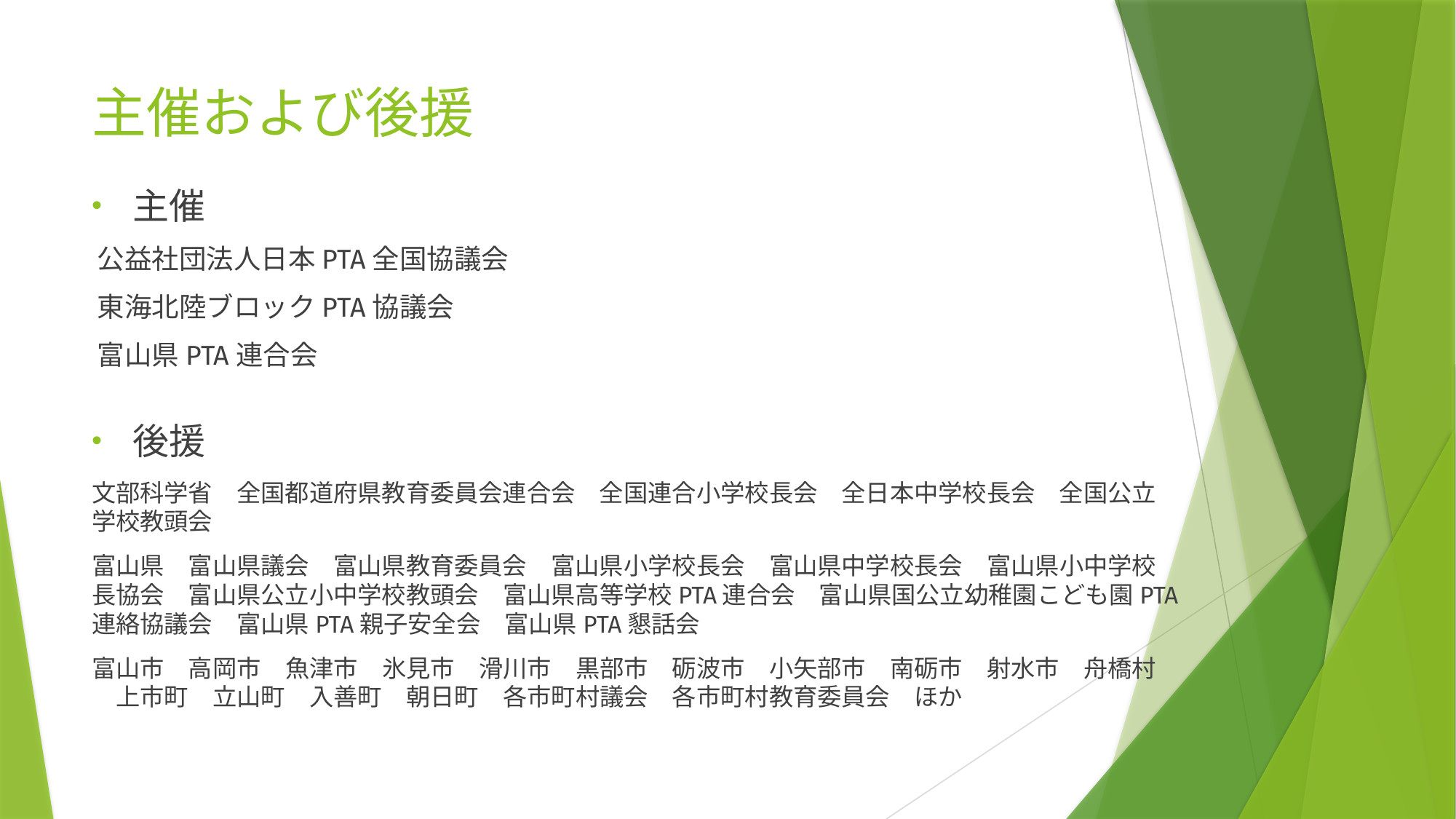

# 主催および後援
主催
公益社団法人日本PTA全国協議会
東海北陸ブロックPTA協議会
富山県PTA連合会
後援
文部科学省　全国都道府県教育委員会連合会　全国連合小学校長会　全日本中学校長会　全国公立学校教頭会
富山県　富山県議会　富山県教育委員会　富山県小学校長会　富山県中学校長会　富山県小中学校長協会　富山県公立小中学校教頭会　富山県高等学校PTA連合会　富山県国公立幼稚園こども園PTA連絡協議会　富山県PTA親子安全会　富山県PTA懇話会
富山市　高岡市　魚津市　氷見市　滑川市　黒部市　砺波市　小矢部市　南砺市　射水市　舟橋村　上市町　立山町　入善町　朝日町　各市町村議会　各市町村教育委員会　ほか